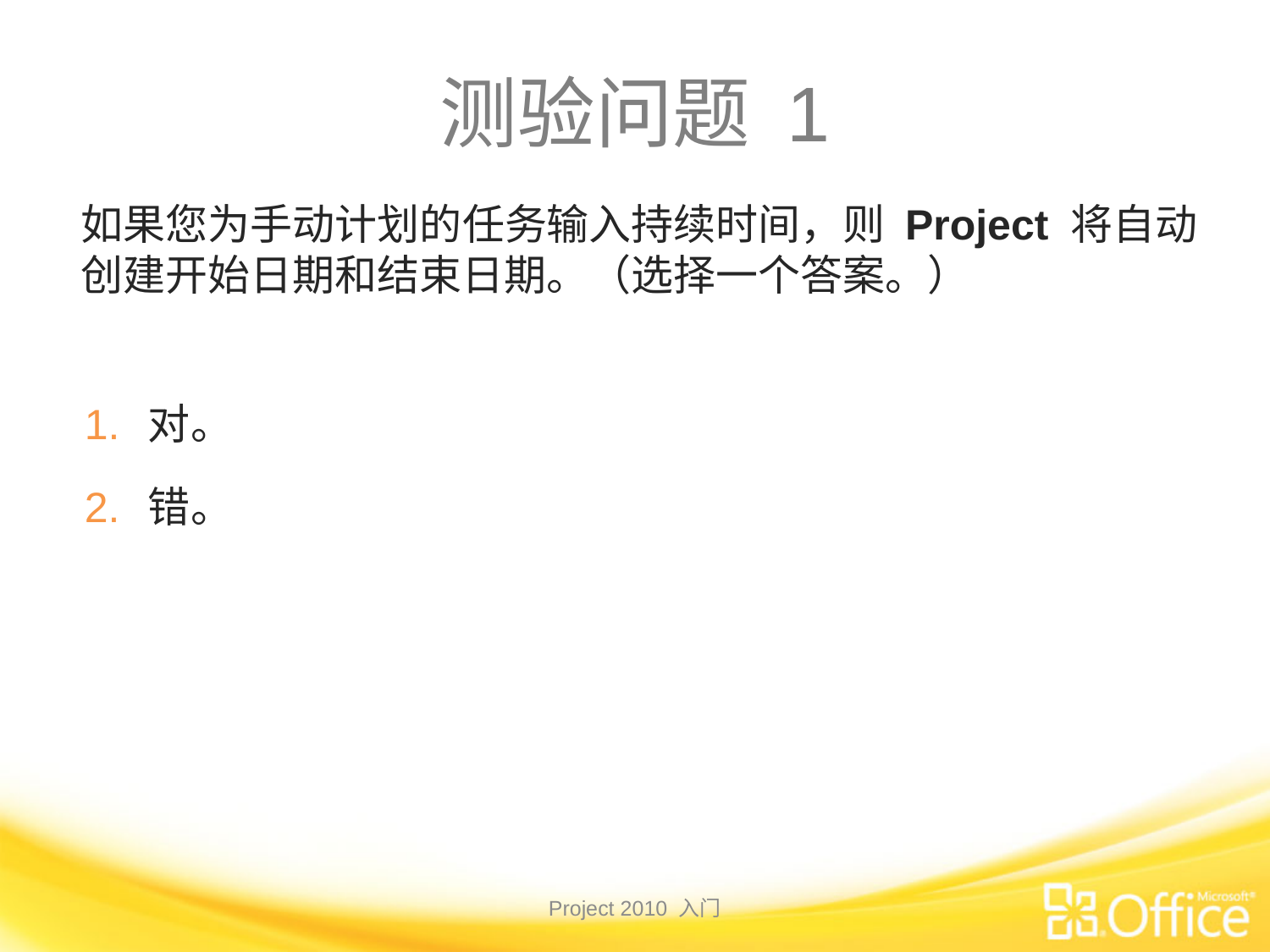

# 测验问题 1
如果您为手动计划的任务输入持续时间，则 Project 将自动创建开始日期和结束日期。（选择一个答案。）
对。
错。
Project 2010 入门